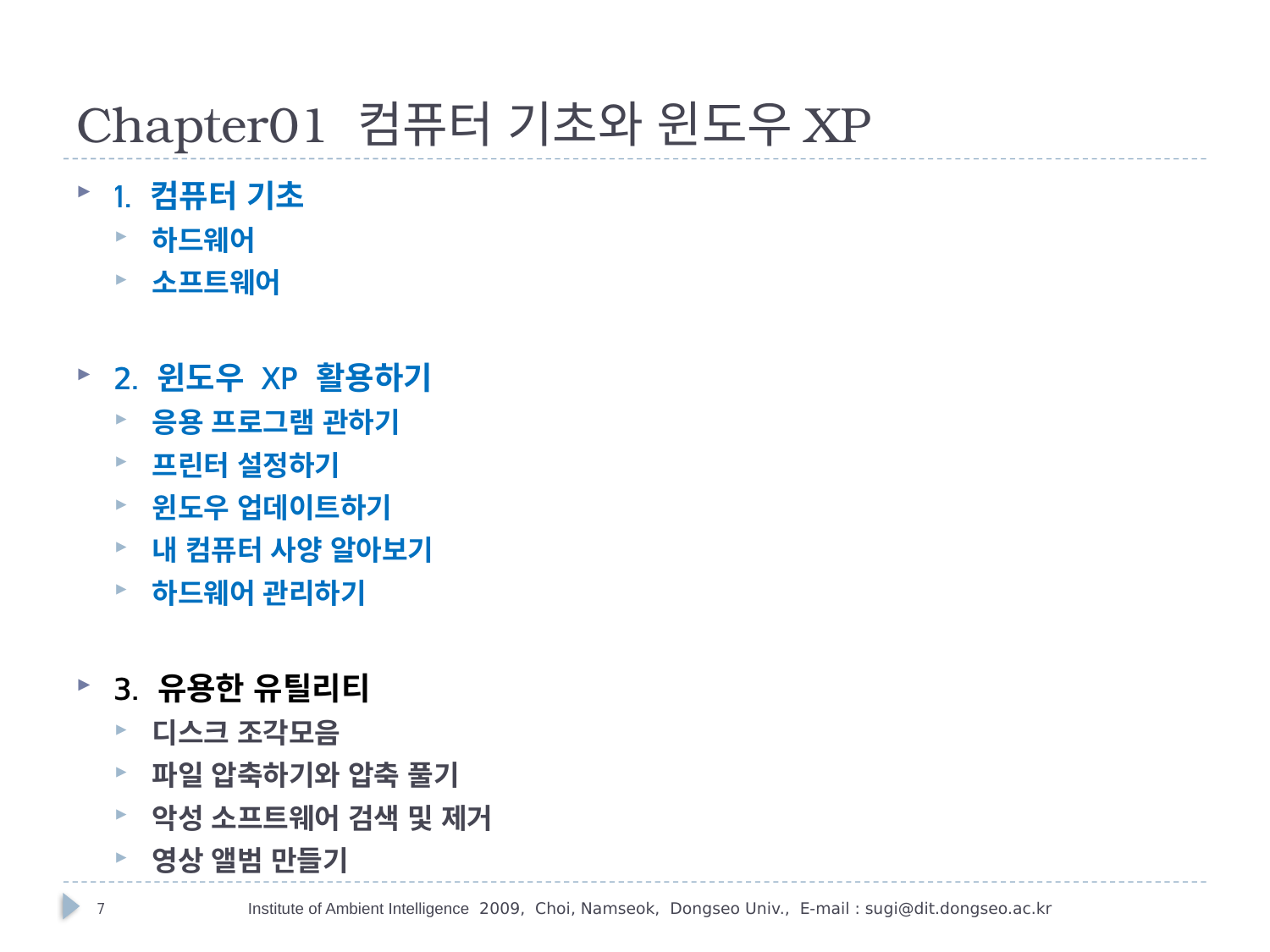

# Chapter01 컴퓨터 기초와 윈도우XP
1. 컴퓨터 기초
하드웨어
소프트웨어

2. 윈도우 XP 활용하기
응용 프로그램 관하기
프린터 설정하기
윈도우 업데이트하기
내 컴퓨터 사양 알아보기
하드웨어 관리하기

3. 유용한 유틸리티
디스크 조각모음
파일 압축하기와 압축 풀기
악성 소프트웨어 검색 및 제거
영상 앨범 만들기